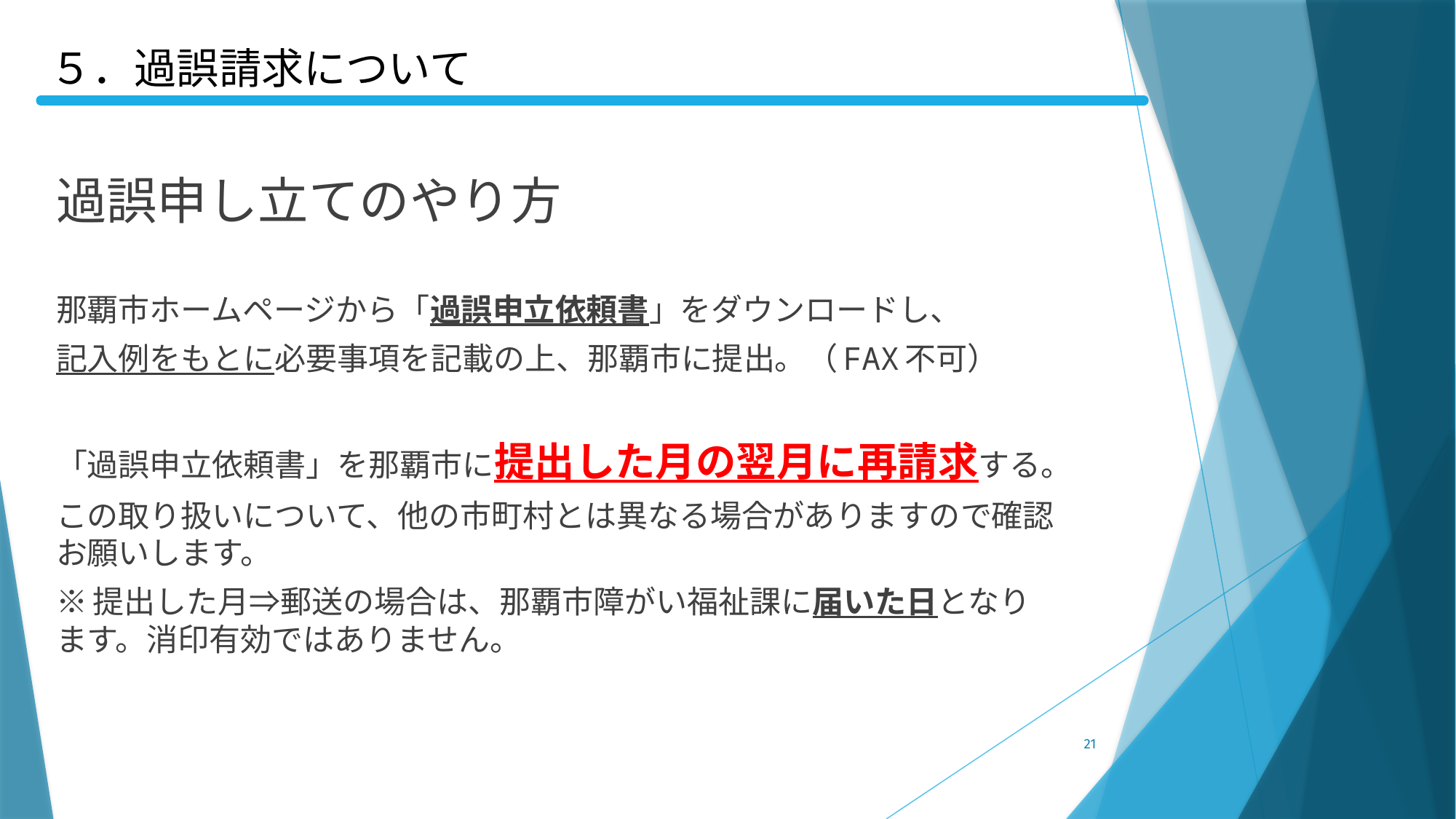

５．過誤請求について

過誤申し立てのやり方

那覇市ホームページから「過誤申立依頼書」をダウンロードし、
記入例をもとに必要事項を記載の上、那覇市に提出。（FAX不可）

「過誤申立依頼書」を那覇市に提出した月の翌月に再請求する。
この取り扱いについて、他の市町村とは異なる場合がありますので確認お願いします。
※提出した月⇒郵送の場合は、那覇市障がい福祉課に届いた日となります。消印有効ではありません。

21